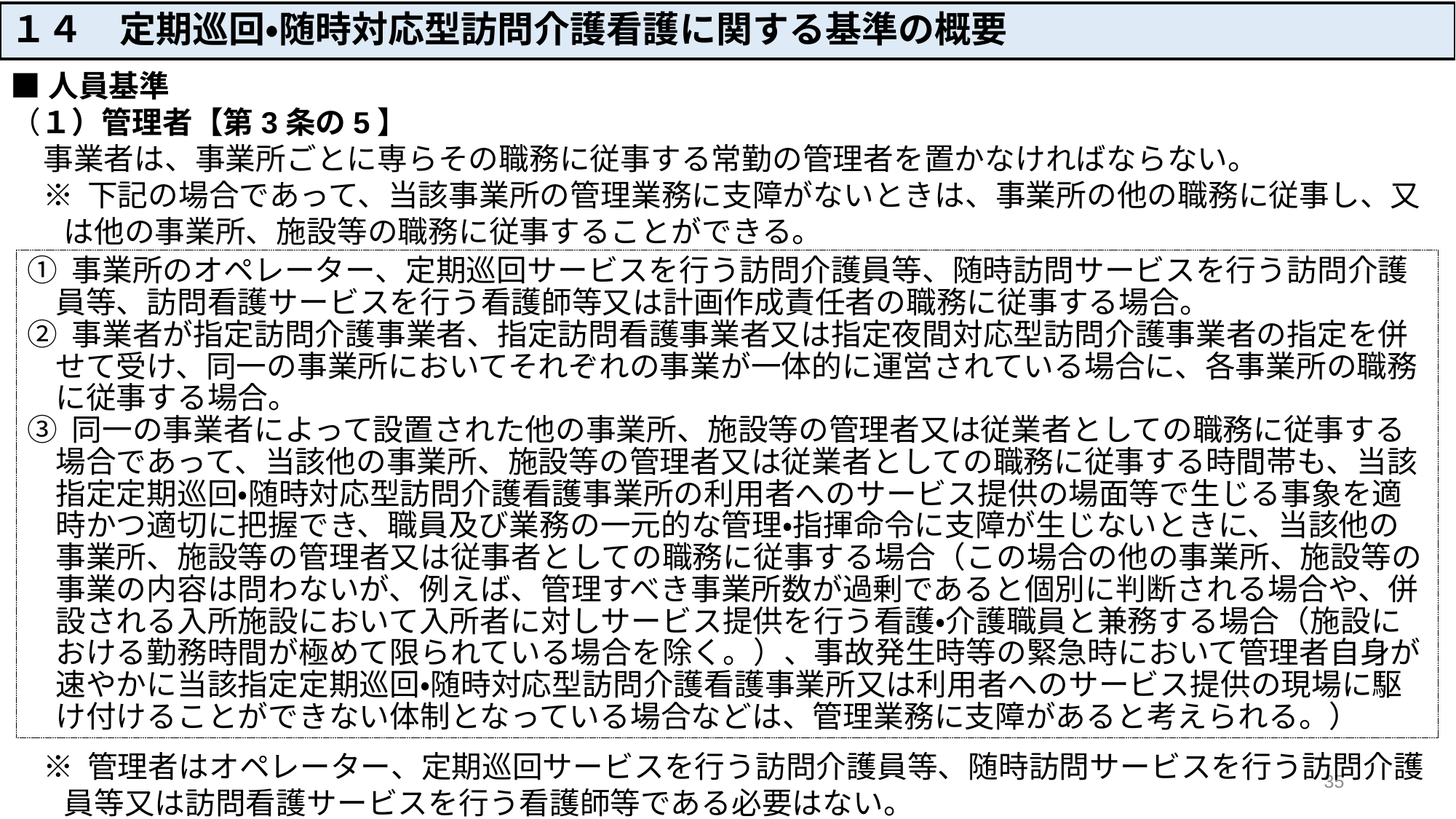

１４　定期巡回・随時対応型訪問介護看護に関する基準の概要
■人員基準
（１）管理者【第3条の5】
事業者は、事業所ごとに専らその職務に従事する常勤の管理者を置かなければならない。
※ 下記の場合であって、当該事業所の管理業務に支障がないときは、事業所の他の職務に従事し、又は他の事業所、施設等の職務に従事することができる。

※ 管理者はオペレーター、定期巡回サービスを行う訪問介護員等、随時訪問サービスを行う訪問介護員等又は訪問看護サービスを行う看護師等である必要はない。
① 事業所のオペレーター、定期巡回サービスを行う訪問介護員等、随時訪問サービスを行う訪問介護員等、訪問看護サービスを行う看護師等又は計画作成責任者の職務に従事する場合。
② 事業者が指定訪問介護事業者、指定訪問看護事業者又は指定夜間対応型訪問介護事業者の指定を併せて受け、同一の事業所においてそれぞれの事業が一体的に運営されている場合に、各事業所の職務に従事する場合。
③ 同一の事業者によって設置された他の事業所、施設等の管理者又は従業者としての職務に従事する場合であって、当該他の事業所、施設等の管理者又は従業者としての職務に従事する時間帯も、当該指定定期巡回・随時対応型訪問介護看護事業所の利用者へのサービス提供の場面等で生じる事象を適時かつ適切に把握でき、職員及び業務の一元的な管理・指揮命令に支障が生じないときに、当該他の事業所、施設等の管理者又は従事者としての職務に従事する場合（この場合の他の事業所、施設等の事業の内容は問わないが、例えば、管理すべき事業所数が過剰であると個別に判断される場合や、併設される入所施設において入所者に対しサービス提供を行う看護・介護職員と兼務する場合（施設における勤務時間が極めて限られている場合を除く。）、事故発生時等の緊急時において管理者自身が速やかに当該指定定期巡回・随時対応型訪問介護看護事業所又は利用者へのサービス提供の現場に駆け付けることができない体制となっている場合などは、管理業務に支障があると考えられる。）
35